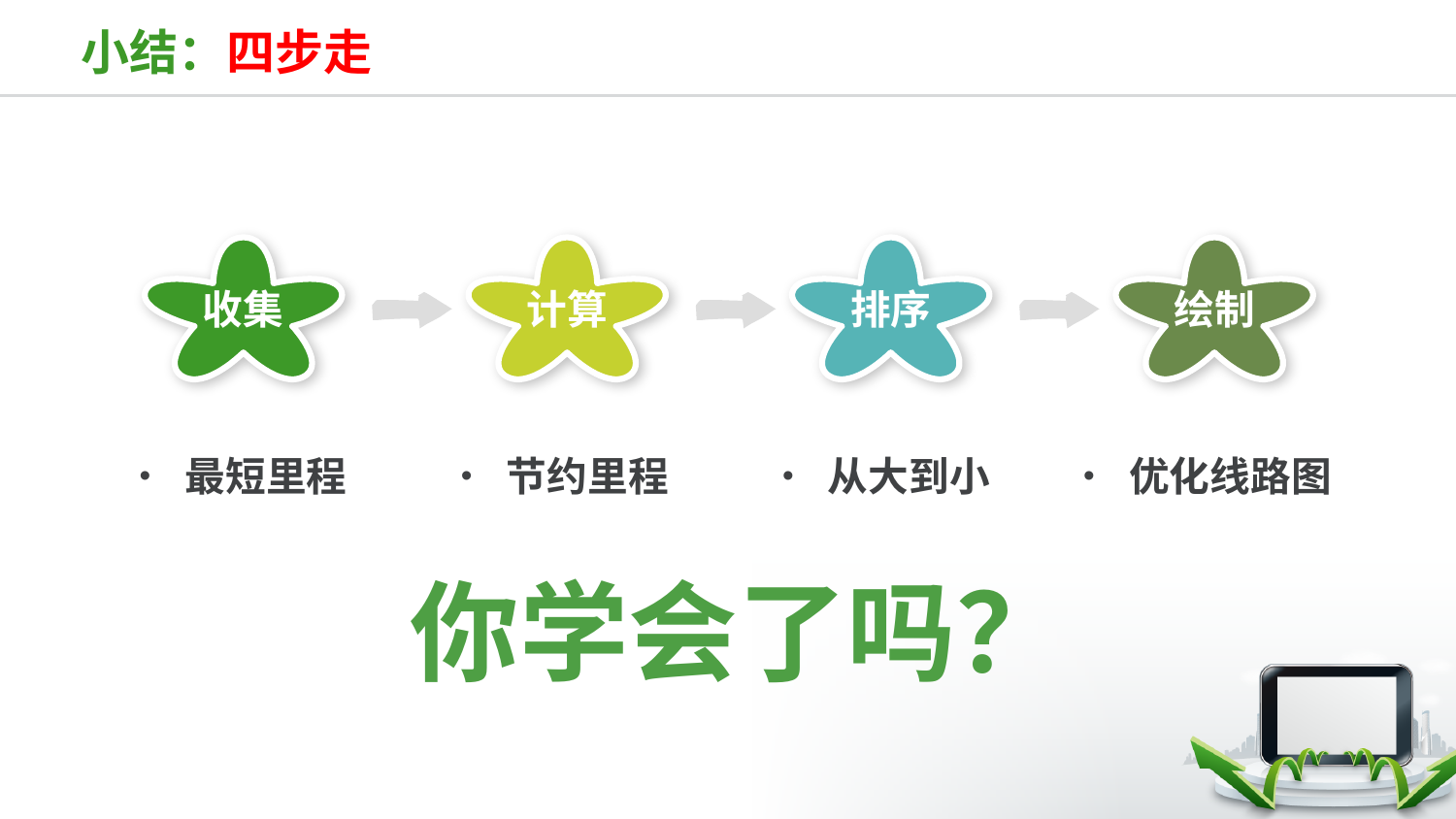

# 小结：四步走
收集
计算
排序
绘制

最短里程
节约里程
从大到小
优化线路图
你学会了吗？